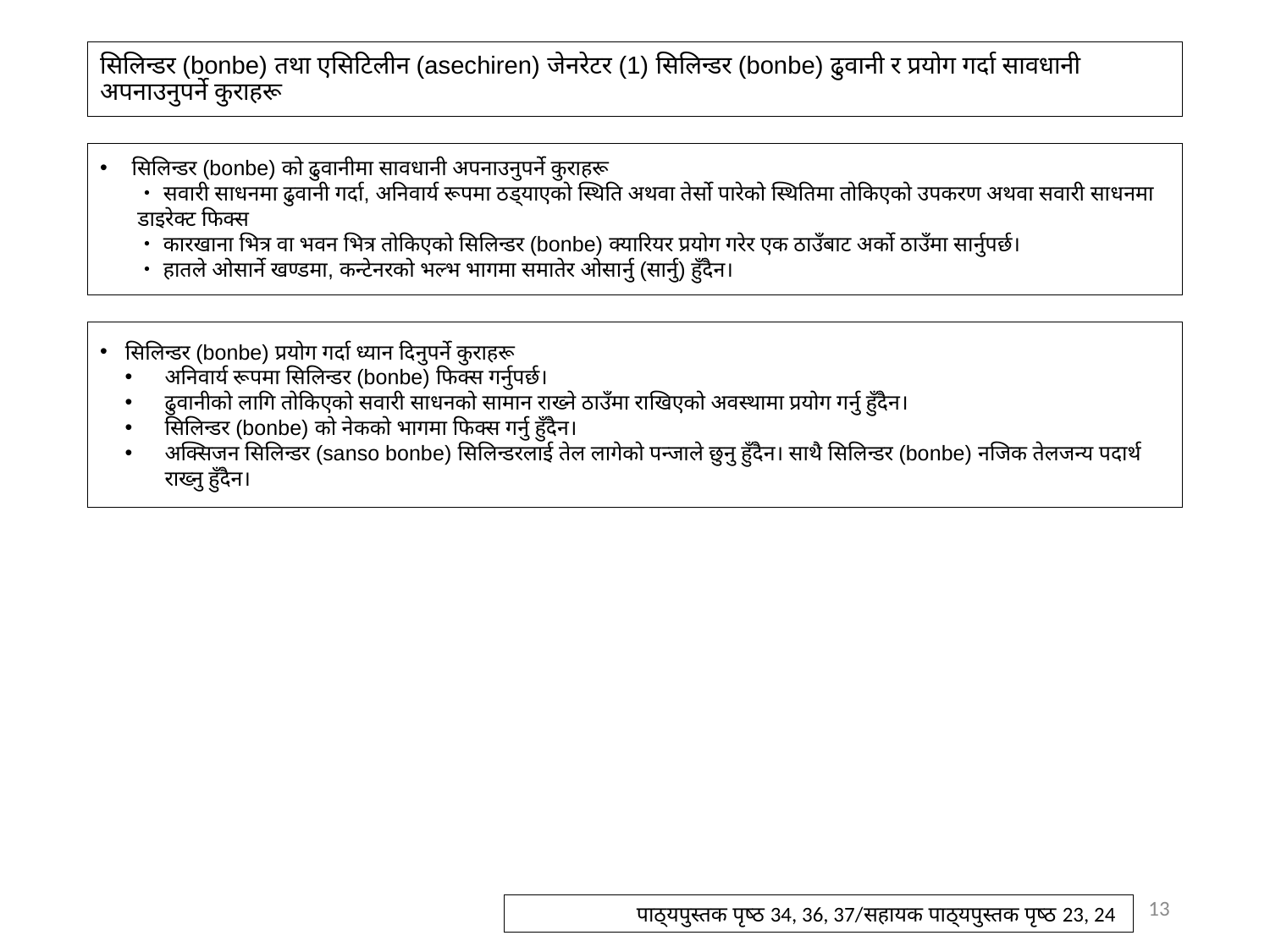

# सिलिन्डर (bonbe) तथा एसिटिलीन (asechiren) जेनरेटर (1) सिलिन्डर (bonbe) ढुवानी र प्रयोग गर्दा सावधानी अपनाउनुपर्ने कुराहरू
सिलिन्डर (bonbe) को ढुवानीमा सावधानी अपनाउनुपर्ने कुराहरू
・सवारी साधनमा ढुवानी गर्दा, अनिवार्य रूपमा ठड्याएको स्थिति अथवा तेर्सो पारेको स्थितिमा तोकिएको उपकरण अथवा सवारी साधनमा डाइरेक्ट फिक्स
・कारखाना भित्र वा भवन भित्र तोकिएको सिलिन्डर (bonbe) क्यारियर प्रयोग गरेर एक ठाउँबाट अर्को ठाउँमा सार्नुपर्छ।
・हातले ओसार्ने खण्डमा, कन्टेनरको भल्भ भागमा समातेर ओसार्नु (सार्नु) हुँदैन।
सिलिन्डर (bonbe) प्रयोग गर्दा ध्यान दिनुपर्ने कुराहरू
अनिवार्य रूपमा सिलिन्डर (bonbe) फिक्स गर्नुपर्छ।
ढुवानीको लागि तोकिएको सवारी साधनको सामान राख्ने ठाउँमा राखिएको अवस्थामा प्रयोग गर्नु हुँदैन।
सिलिन्डर (bonbe) को नेकको भागमा फिक्स गर्नु हुँदैन।
अक्सिजन सिलिन्डर (sanso bonbe) सिलिन्डरलाई तेल लागेको पन्जाले छुनु हुँदैन। साथै सिलिन्डर (bonbe) नजिक तेलजन्य पदार्थ राख्नु हुँदैन।
13
पाठ्यपुस्तक पृष्ठ 34, 36, 37/सहायक पाठ्यपुस्तक पृष्ठ 23, 24